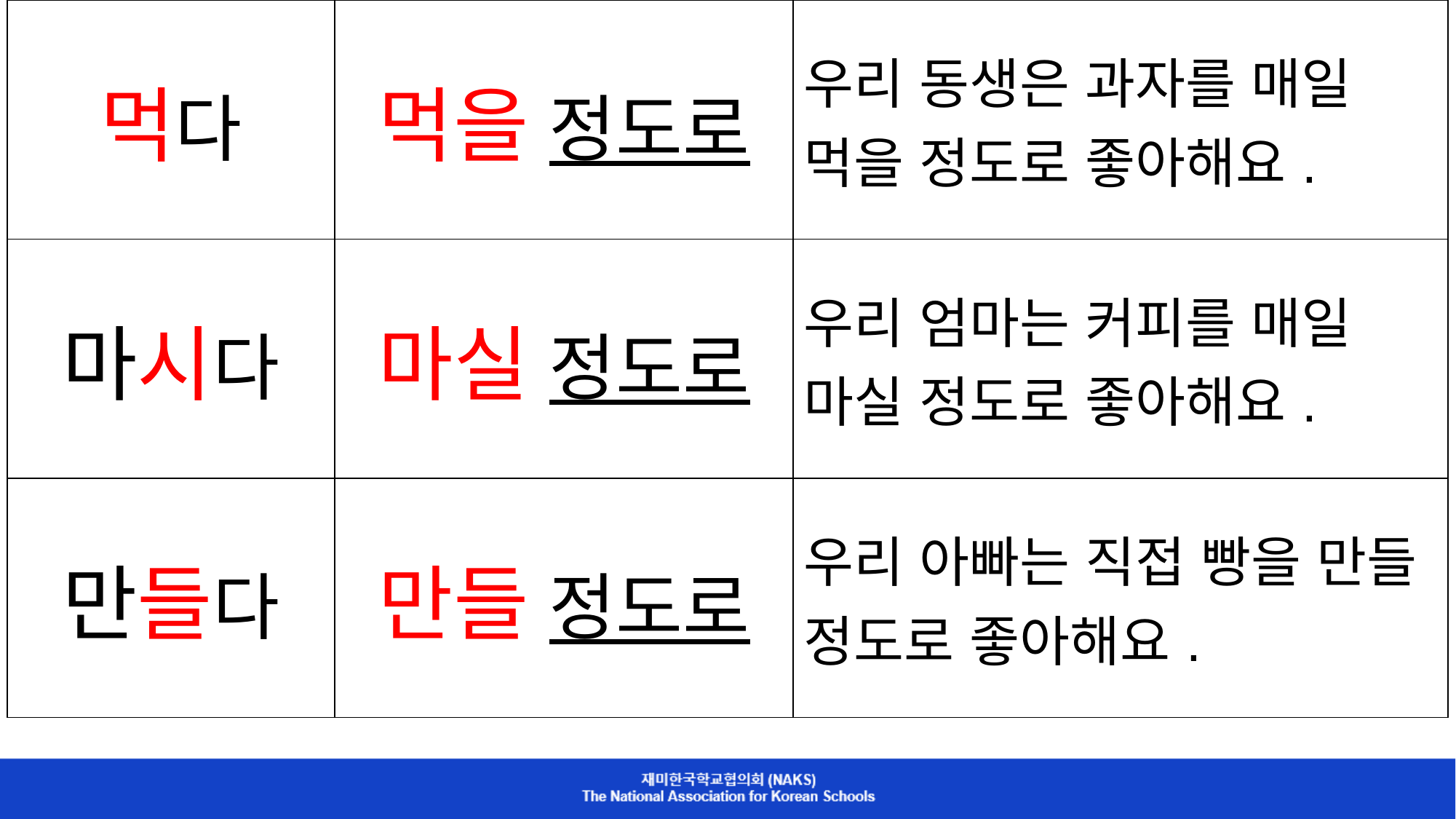

| 먹다 | 먹을 정도로 | 우리 동생은 과자를 매일 먹을 정도로 좋아해요. |
| --- | --- | --- |
| 마시다 | 마실 정도로 | 우리 엄마는 커피를 매일 마실 정도로 좋아해요. |
| 만들다 | 만들 정도로 | 우리 아빠는 직접 빵을 만들 정도로 좋아해요. |